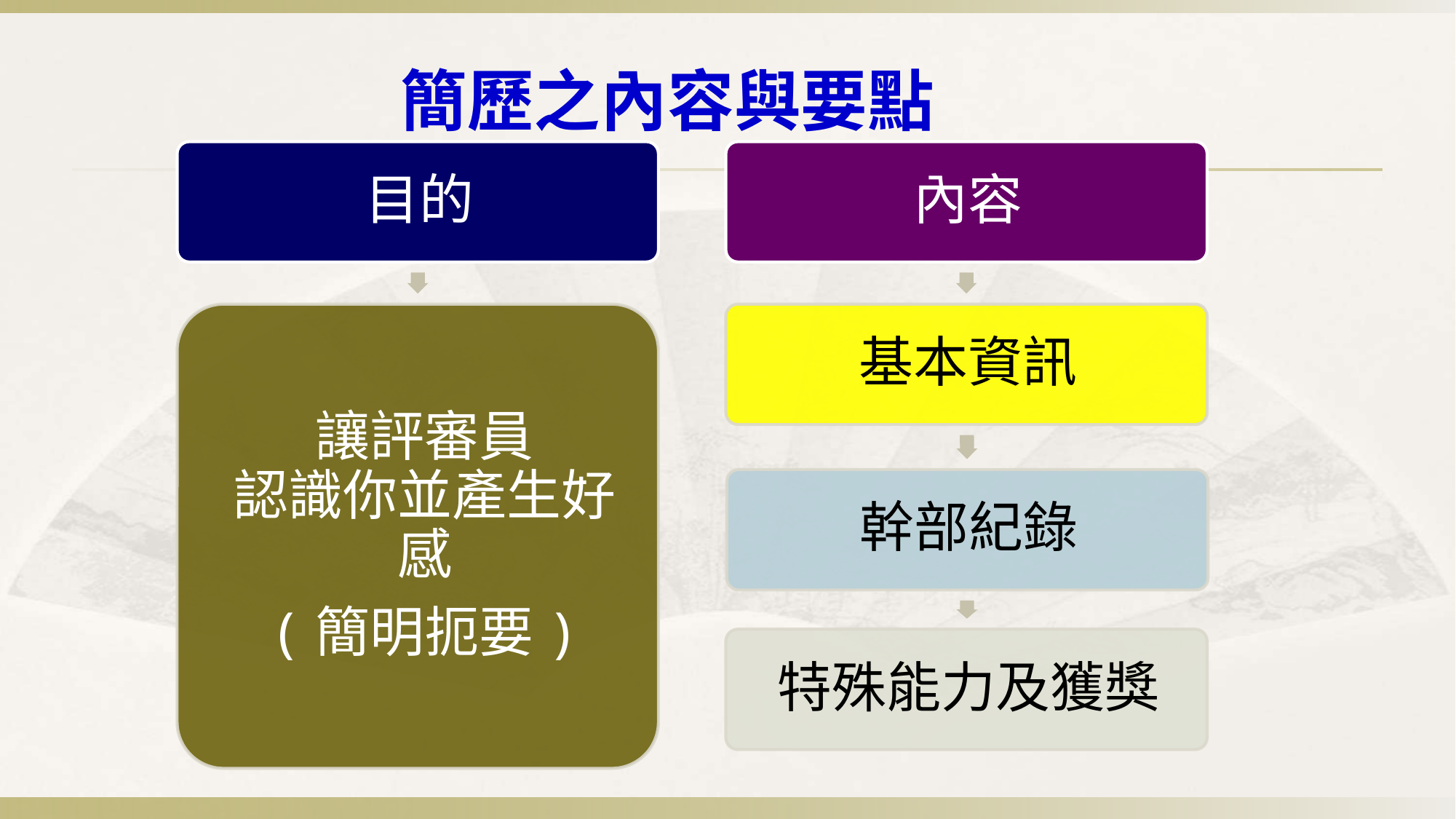

# 簡歷之內容與要點
目的
讓評審員
認識你並產生好感
(簡明扼要)
內容
基本資訊
幹部紀錄
特殊能力及獲獎